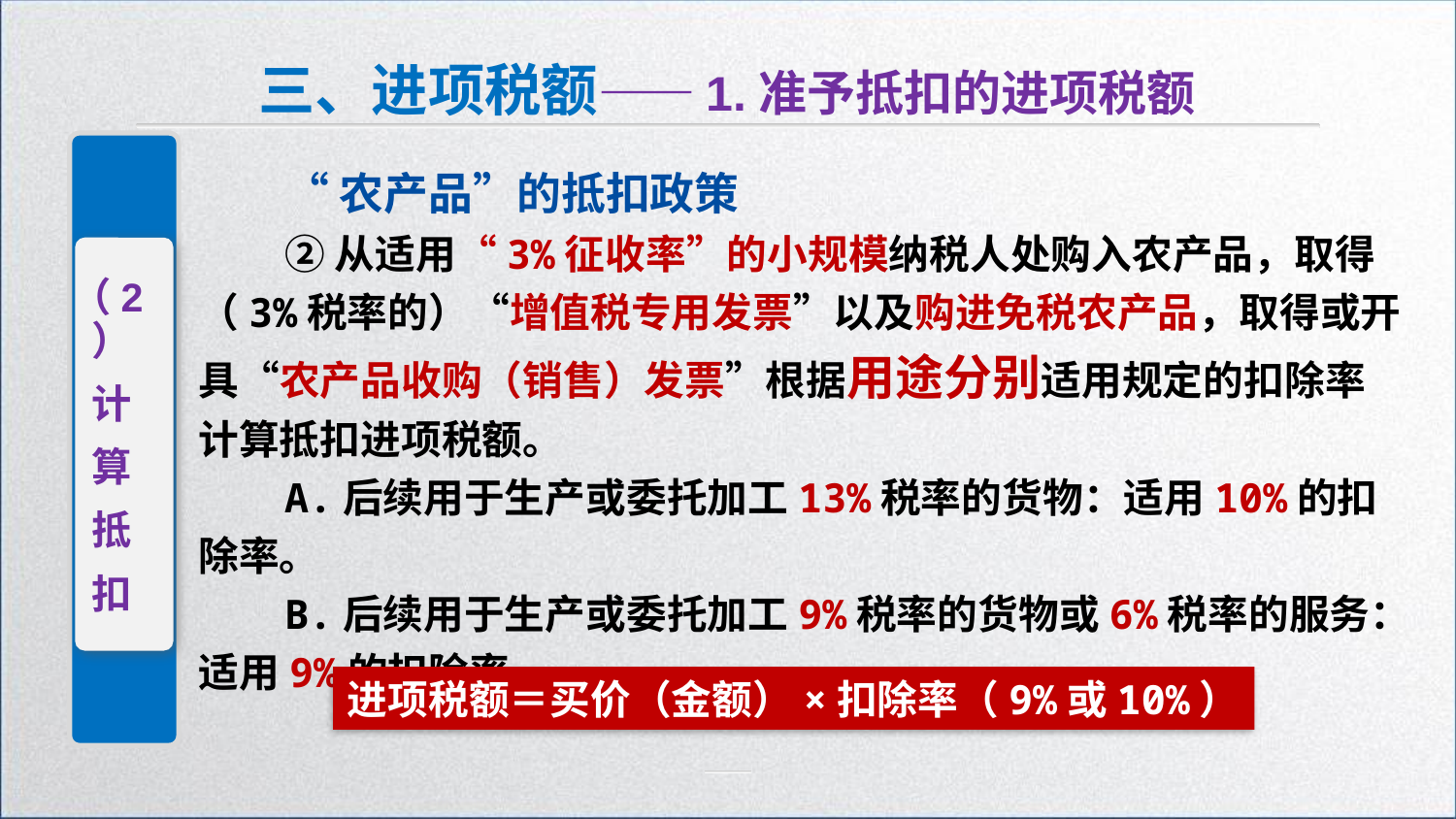

三、进项税额——1.准予抵扣的进项税额

（2）
计
算
抵
扣
“农产品”的抵扣政策
②从适用“3%征收率”的小规模纳税人处购入农产品，取得（3%税率的）“增值税专用发票”以及购进免税农产品，取得或开具“农产品收购（销售）发票”根据用途分别适用规定的扣除率计算抵扣进项税额。
A.后续用于生产或委托加工13%税率的货物：适用10%的扣除率。
B.后续用于生产或委托加工9%税率的货物或6%税率的服务：适用9%的扣除率。
进项税额＝买价（金额）×扣除率（9%或10%）